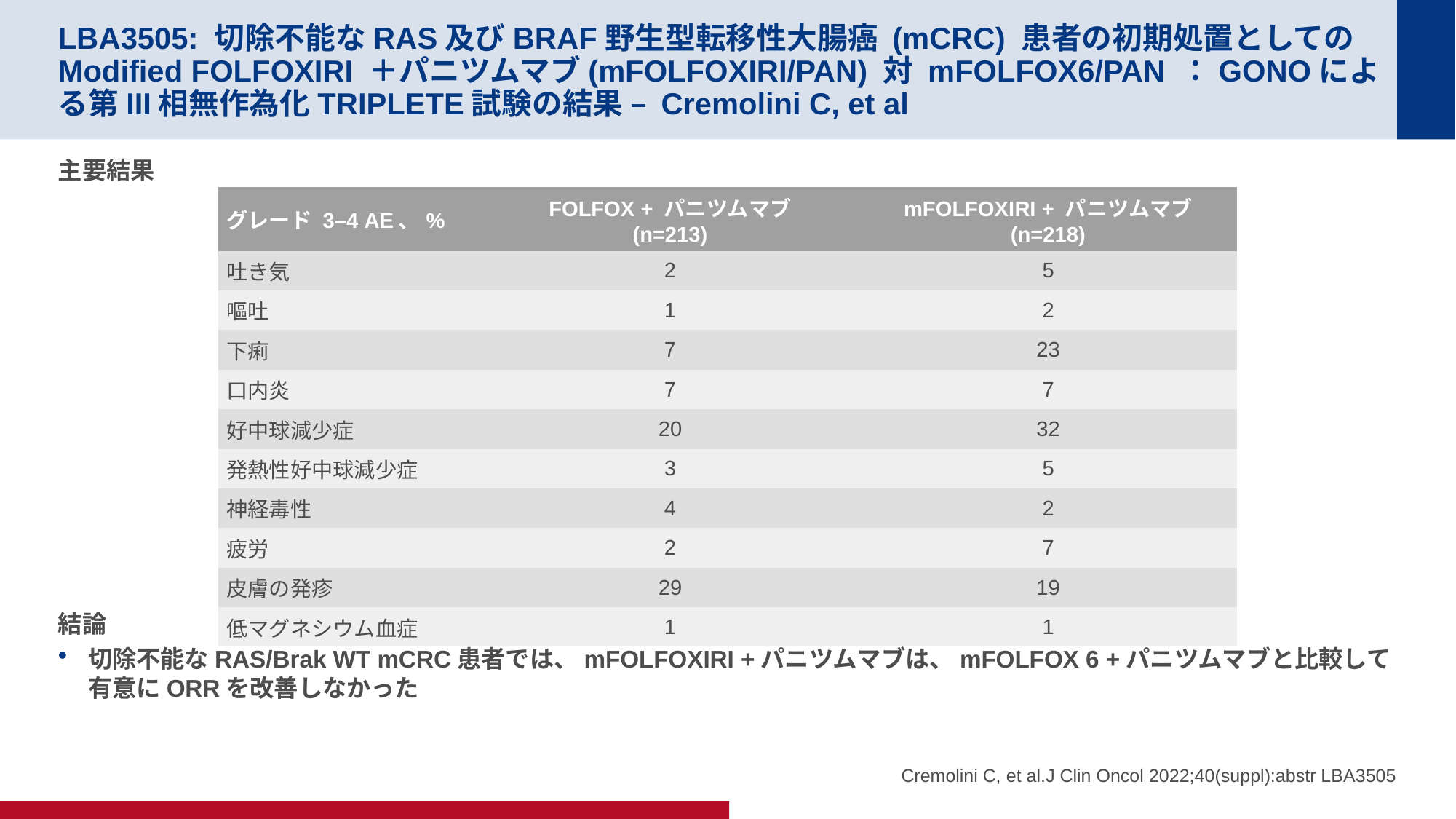

# LBA3505: 切除不能なRAS及びBRAF野生型転移性大腸癌 (mCRC) 患者の初期処置としてのModified FOLFOXIRI ＋パニツムマブ(mFOLFOXIRI/PAN) 対 mFOLFOX6/PAN ：GONOによる第III相無作為化TRIPLETE試験の結果 – Cremolini C, et al
主要結果
結論
切除不能なRAS/Brak WT mCRC患者では、mFOLFOXIRI +パニツムマブは、mFOLFOX 6 +パニツムマブと比較して有意にORRを改善しなかった
| グレード 3–4 AE、% | FOLFOX + パニツムマブ (n=213) | mFOLFOXIRI + パニツムマブ (n=218) |
| --- | --- | --- |
| 吐き気 | 2 | 5 |
| 嘔吐 | 1 | 2 |
| 下痢 | 7 | 23 |
| 口内炎 | 7 | 7 |
| 好中球減少症 | 20 | 32 |
| 発熱性好中球減少症 | 3 | 5 |
| 神経毒性 | 4 | 2 |
| 疲労 | 2 | 7 |
| 皮膚の発疹 | 29 | 19 |
| 低マグネシウム血症 | 1 | 1 |
Cremolini C, et al.J Clin Oncol 2022;40(suppl):abstr LBA3505